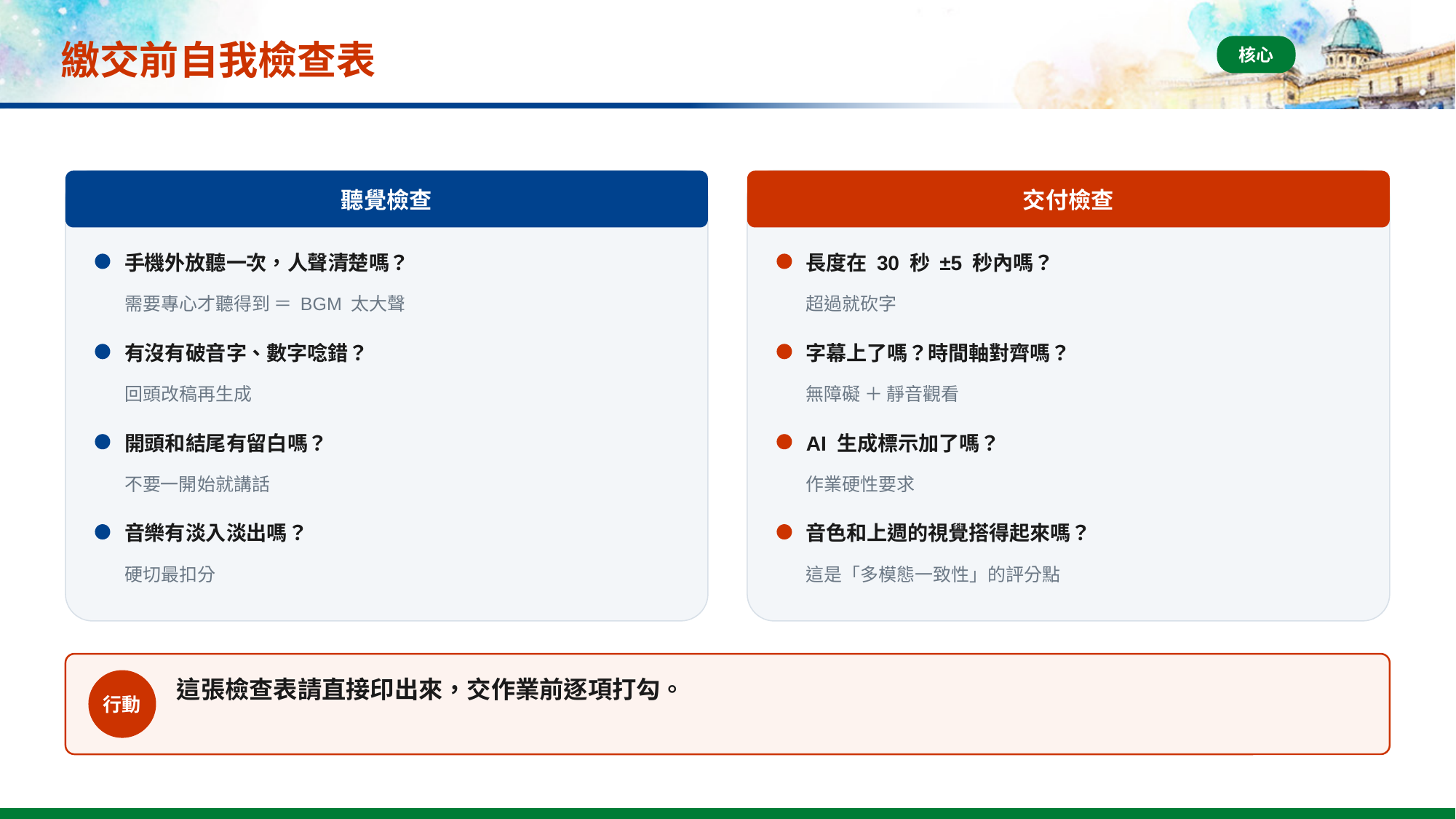

# 繳交前自我檢查表
核心

聽覺檢查

交付檢查
手機外放聽一次，人聲清楚嗎？
長度在 30 秒 ±5 秒內嗎？

需要專心才聽得到 ＝ BGM 太大聲
超過就砍字
有沒有破音字、數字唸錯？
字幕上了嗎？時間軸對齊嗎？

回頭改稿再生成
無障礙 ＋ 靜音觀看
開頭和結尾有留白嗎？
AI 生成標示加了嗎？

不要一開始就講話
作業硬性要求
音樂有淡入淡出嗎？
音色和上週的視覺搭得起來嗎？

硬切最扣分
這是「多模態一致性」的評分點

這張檢查表請直接印出來，交作業前逐項打勾。
行動